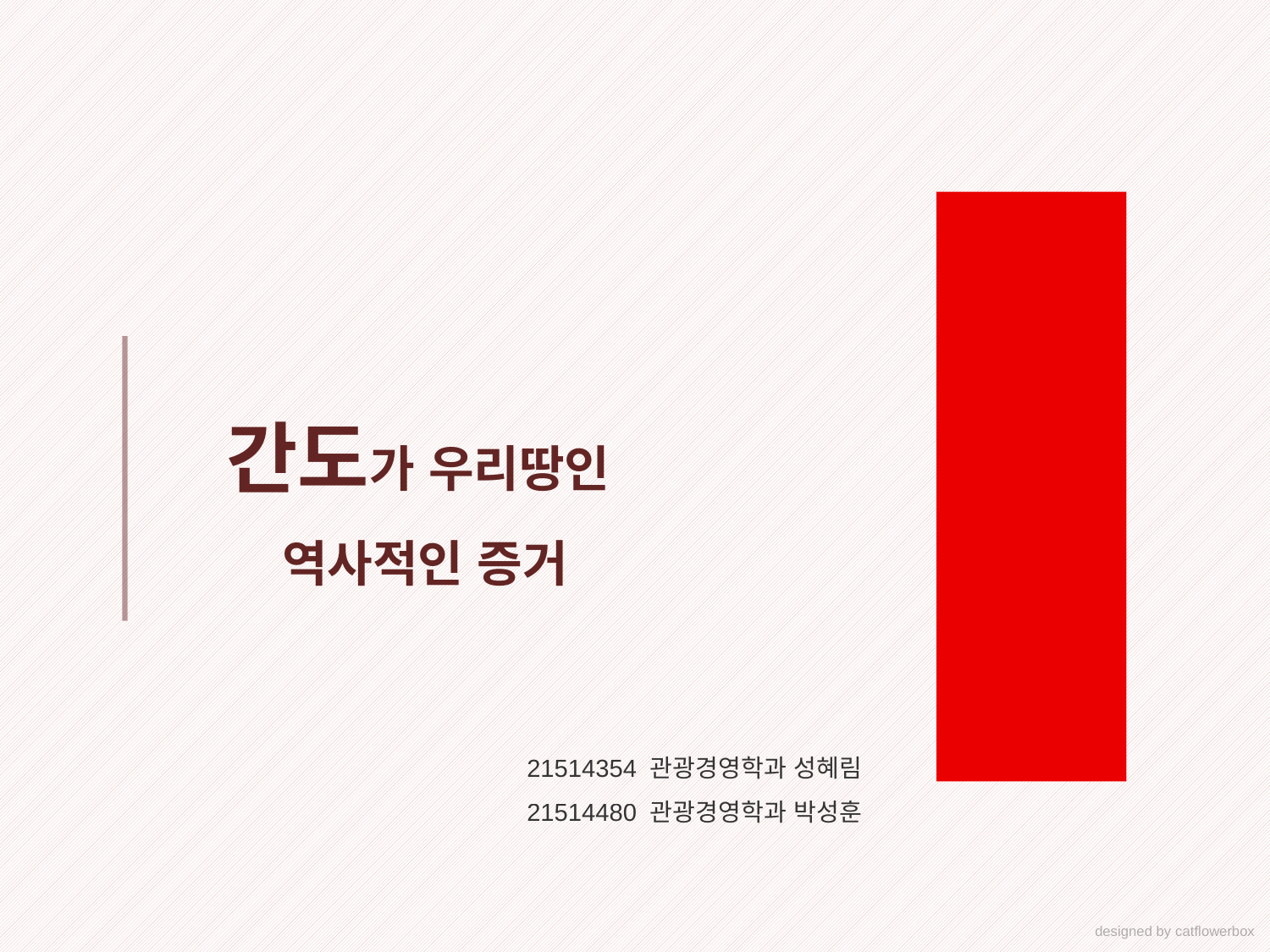

독도영토학
간도가 우리땅인
역사적인 증거
21514354 관광경영학과 성혜림
21514480 관광경영학과 박성훈
designed by catflowerbox